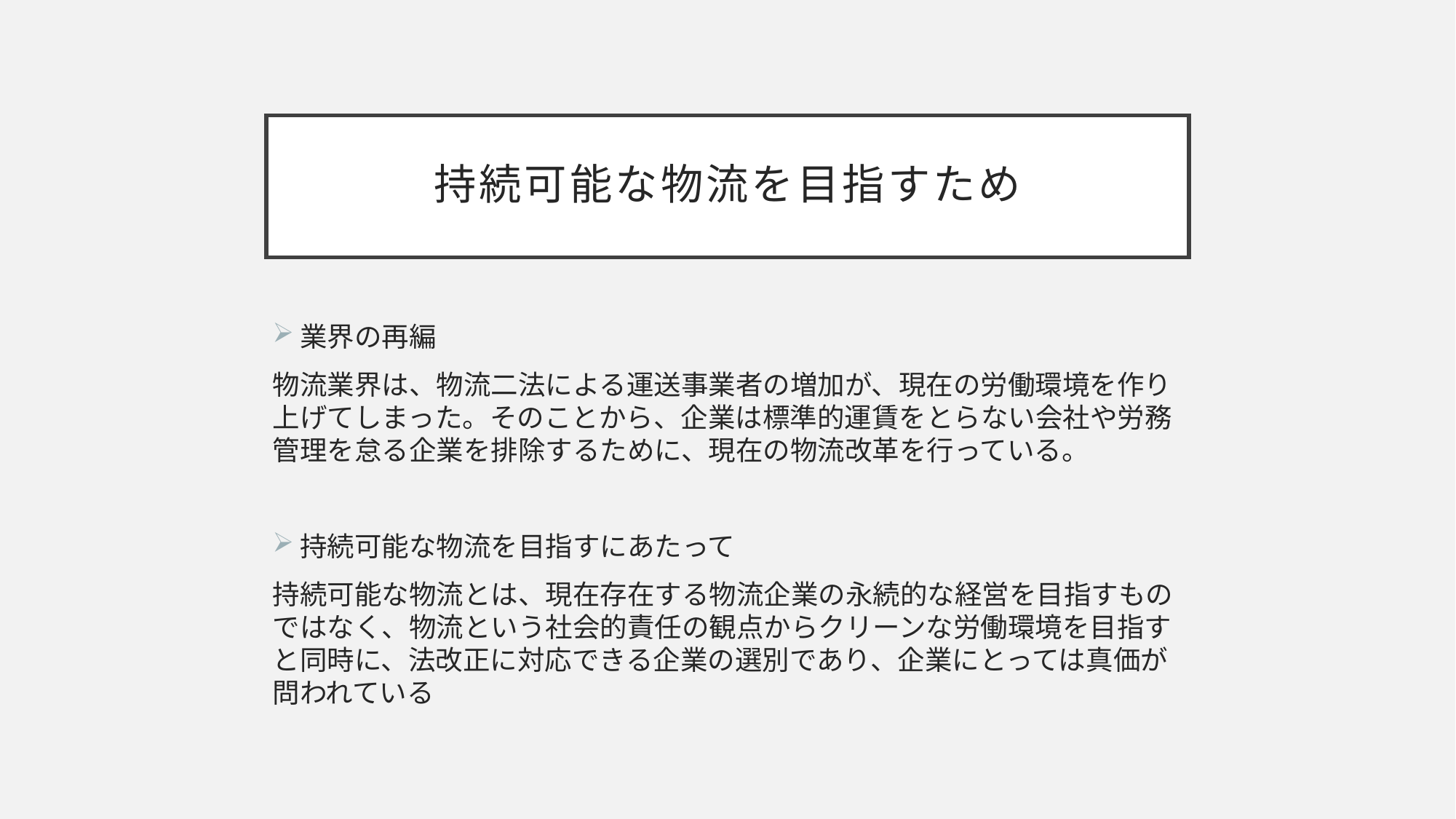

# 持続可能な物流を目指すため
業界の再編
物流業界は、物流二法による運送事業者の増加が、現在の労働環境を作り上げてしまった。そのことから、企業は標準的運賃をとらない会社や労務管理を怠る企業を排除するために、現在の物流改革を行っている。

持続可能な物流を目指すにあたって
持続可能な物流とは、現在存在する物流企業の永続的な経営を目指すものではなく、物流という社会的責任の観点からクリーンな労働環境を目指すと同時に、法改正に対応できる企業の選別であり、企業にとっては真価が問われている